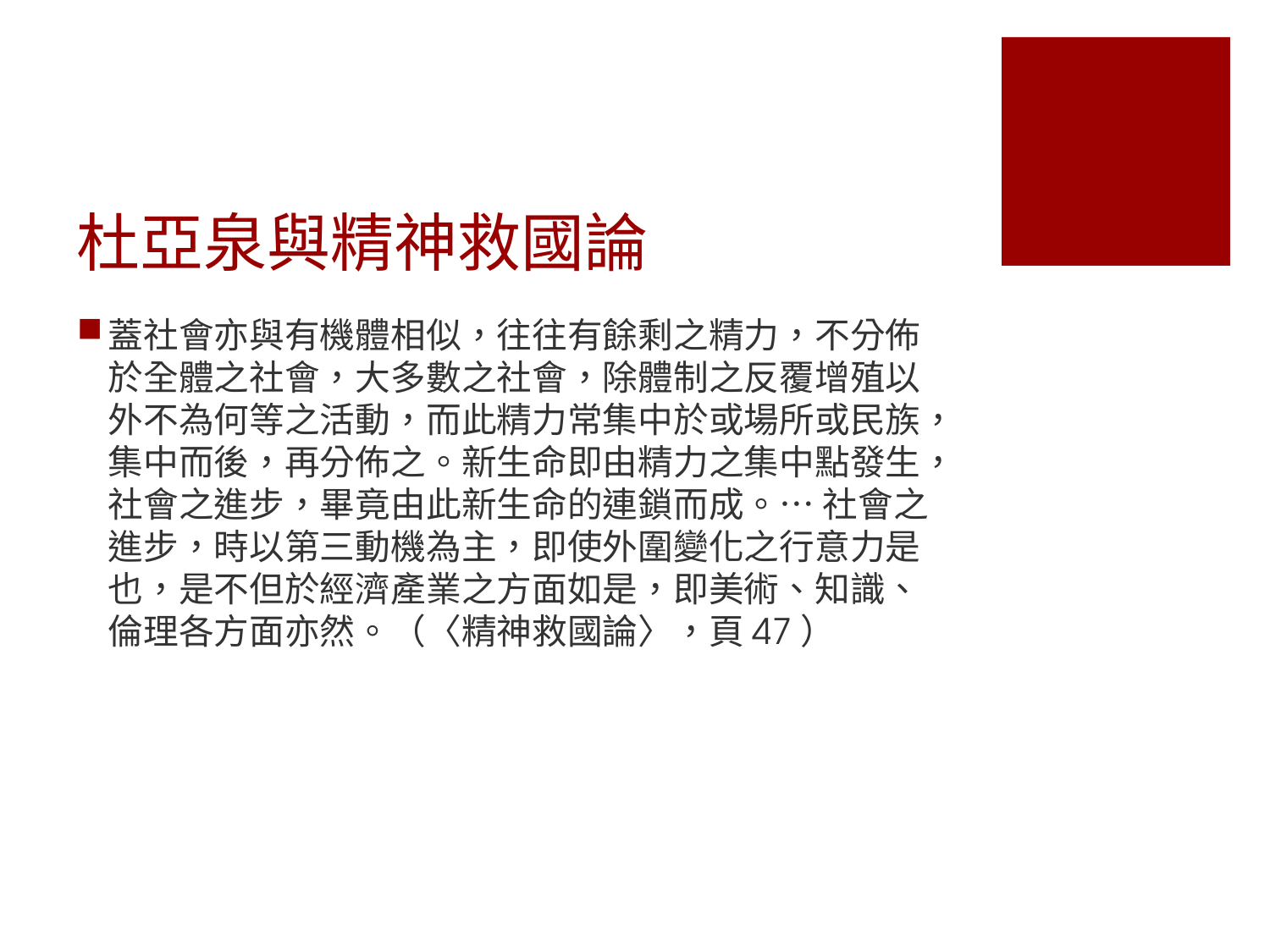

# 杜亞泉與精神救國論
蓋社會亦與有機體相似，往往有餘剩之精力，不分佈於全體之社會，大多數之社會，除體制之反覆增殖以外不為何等之活動，而此精力常集中於或場所或民族，集中而後，再分佈之。新生命即由精力之集中點發生，社會之進步，畢竟由此新生命的連鎖而成。… 社會之進步，時以第三動機為主，即使外圍變化之行意力是也，是不但於經濟產業之方面如是，即美術、知識、倫理各方面亦然。（〈精神救國論〉，頁47）